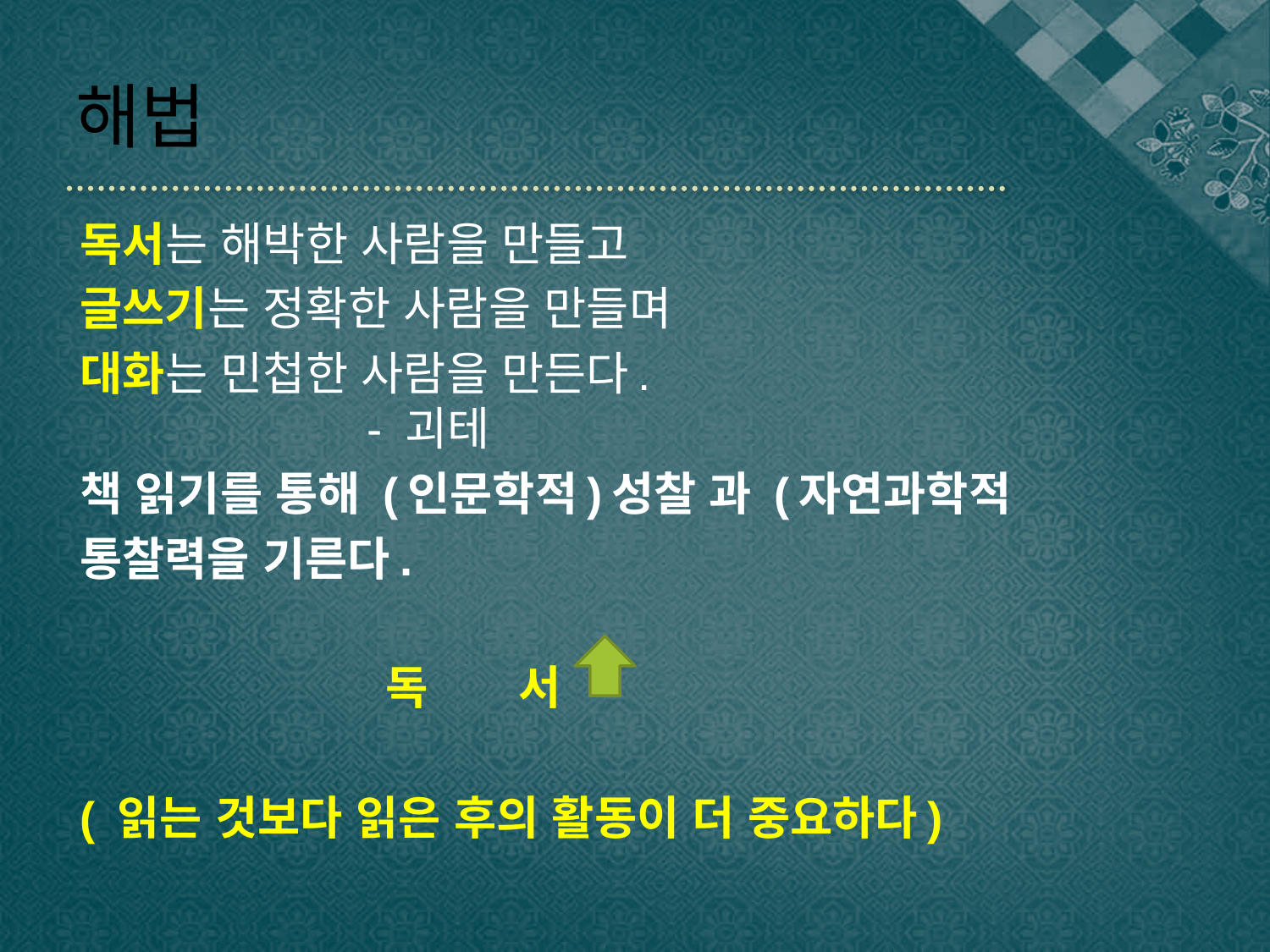

# 해법
독서는 해박한 사람을 만들고
글쓰기는 정확한 사람을 만들며
대화는 민첩한 사람을 만든다.
                   - 괴테
책 읽기를 통해 (인문학적)성찰 과 (자연과학적
통찰력을 기른다.

                       독       서

( 읽는 것보다 읽은 후의 활동이 더 중요하다)